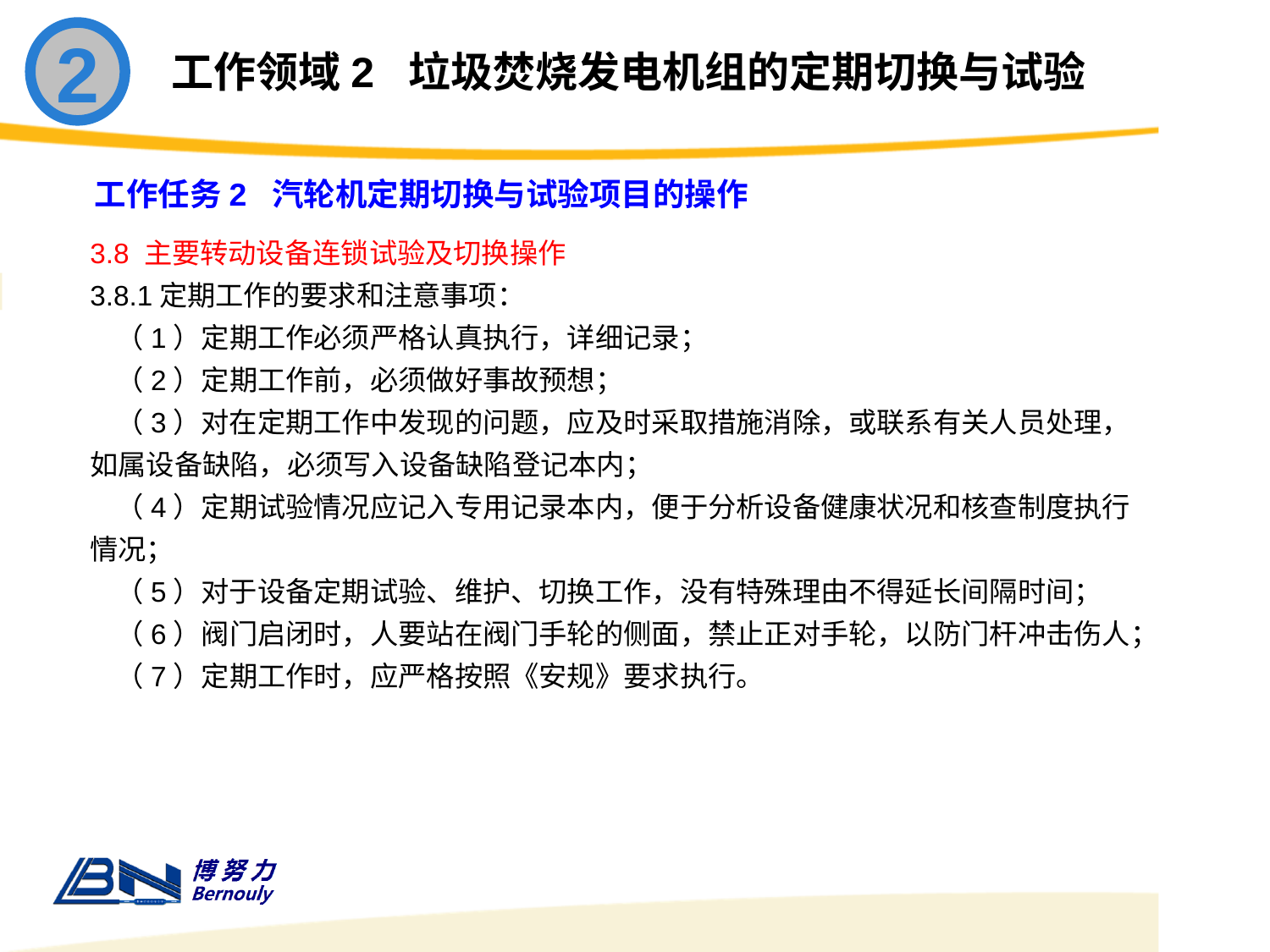

2
工作领域2  垃圾焚烧发电机组的定期切换与试验
工作任务2  汽轮机定期切换与试验项目的操作
3.8 主要转动设备连锁试验及切换操作
3.8.1定期工作的要求和注意事项：
   （1）定期工作必须严格认真执行，详细记录；
   （2）定期工作前，必须做好事故预想；
   （3）对在定期工作中发现的问题，应及时采取措施消除，或联系有关人员处理，如属设备缺陷，必须写入设备缺陷登记本内；
   （4）定期试验情况应记入专用记录本内，便于分析设备健康状况和核查制度执行情况；
   （5）对于设备定期试验、维护、切换工作，没有特殊理由不得延长间隔时间；
   （6）阀门启闭时，人要站在阀门手轮的侧面，禁止正对手轮，以防门杆冲击伤人；
   （7）定期工作时，应严格按照《安规》要求执行。